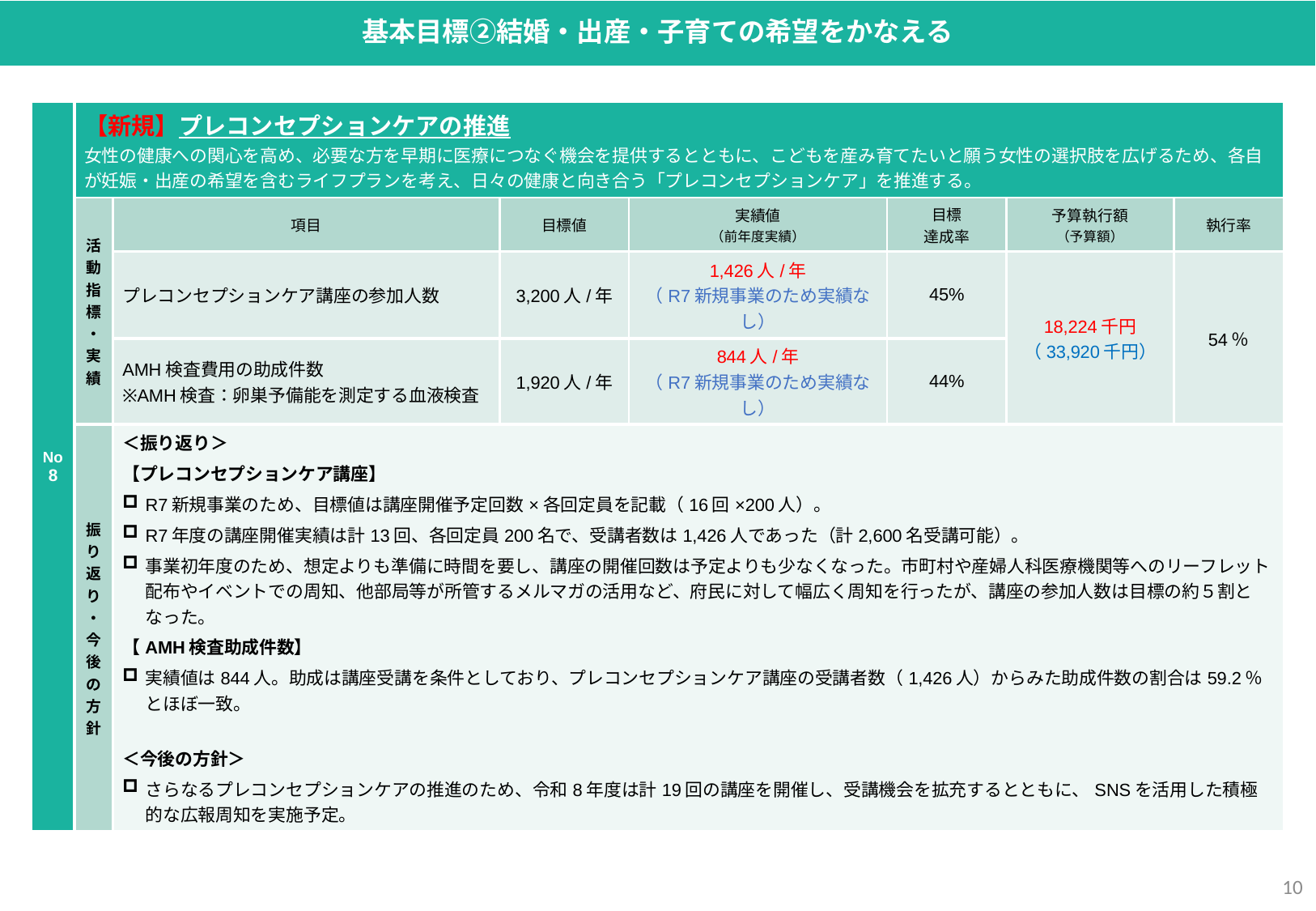

基本目標②結婚・出産・子育ての希望をかなえる
| No 8 | 【新規】プレコンセプションケアの推進 女性の健康への関心を高め、必要な方を早期に医療につなぐ機会を提供するとともに、こどもを産み育てたいと願う女性の選択肢を広げるため、各自が妊娠・出産の希望を含むライフプランを考え、日々の健康と向き合う「プレコンセプションケア」を推進する。 |  |  |  |  |  |  |
| --- | --- | --- | --- | --- | --- | --- | --- |
|  | 活動指標・実績 | 項目 | 目標値 | 実績値 （前年度実績） | 目標 達成率 | 予算執行額 （予算額） | 執行率 |
|  |  | プレコンセプションケア講座の参加人数 | 3,200人/年 | 1,426人/年 （R7新規事業のため実績なし） | 45% | 18,224千円 （33,920千円） | 54％ |
|  |  | AMH検査費用の助成件数 ※AMH検査：卵巣予備能を測定する血液検査 | 1,920人/年 | 844人/年 （R7新規事業のため実績なし） | 44% |  |  |
|  | 振り返り・今後の方針 | ＜振り返り＞ 【プレコンセプションケア講座】 R7新規事業のため、目標値は講座開催予定回数×各回定員を記載（16回×200人）。 R7年度の講座開催実績は計13回、各回定員200名で、受講者数は1,426人であった（計2,600名受講可能）。 事業初年度のため、想定よりも準備に時間を要し、講座の開催回数は予定よりも少なくなった。市町村や産婦人科医療機関等へのリーフレット配布やイベントでの周知、他部局等が所管するメルマガの活用など、府民に対して幅広く周知を行ったが、講座の参加人数は目標の約５割となった。 【AMH検査助成件数】 実績値は844人。助成は講座受講を条件としており、プレコンセプションケア講座の受講者数（1,426人）からみた助成件数の割合は59.2％とほぼ一致。 ＜今後の方針＞ さらなるプレコンセプションケアの推進のため、令和8年度は計19回の講座を開催し、受講機会を拡充するとともに、SNSを活用した積極的な広報周知を実施予定。 |  |  |  |  |  |
10